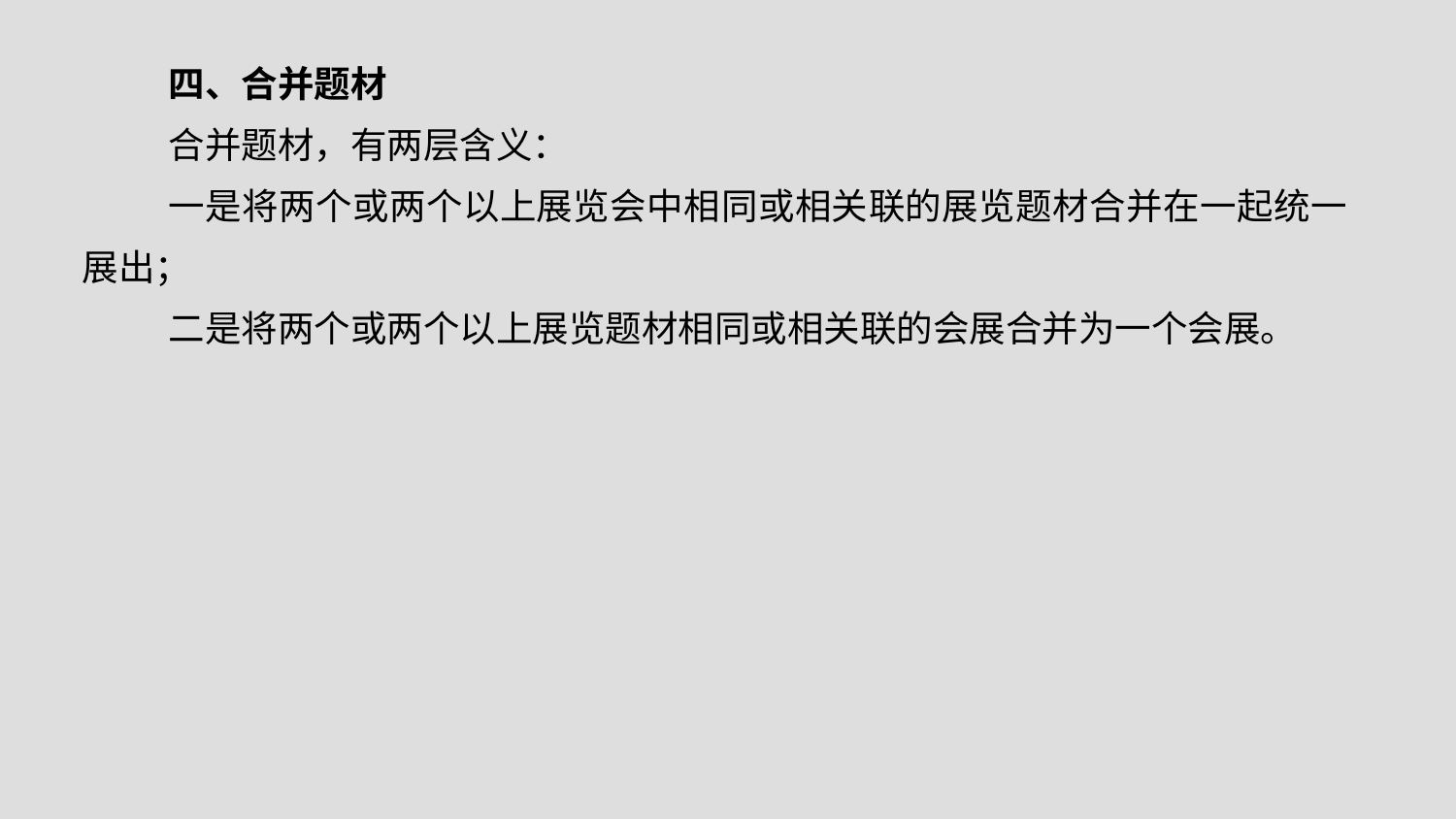

四、合并题材
合并题材，有两层含义：
一是将两个或两个以上展览会中相同或相关联的展览题材合并在一起统一展出；
二是将两个或两个以上展览题材相同或相关联的会展合并为一个会展。